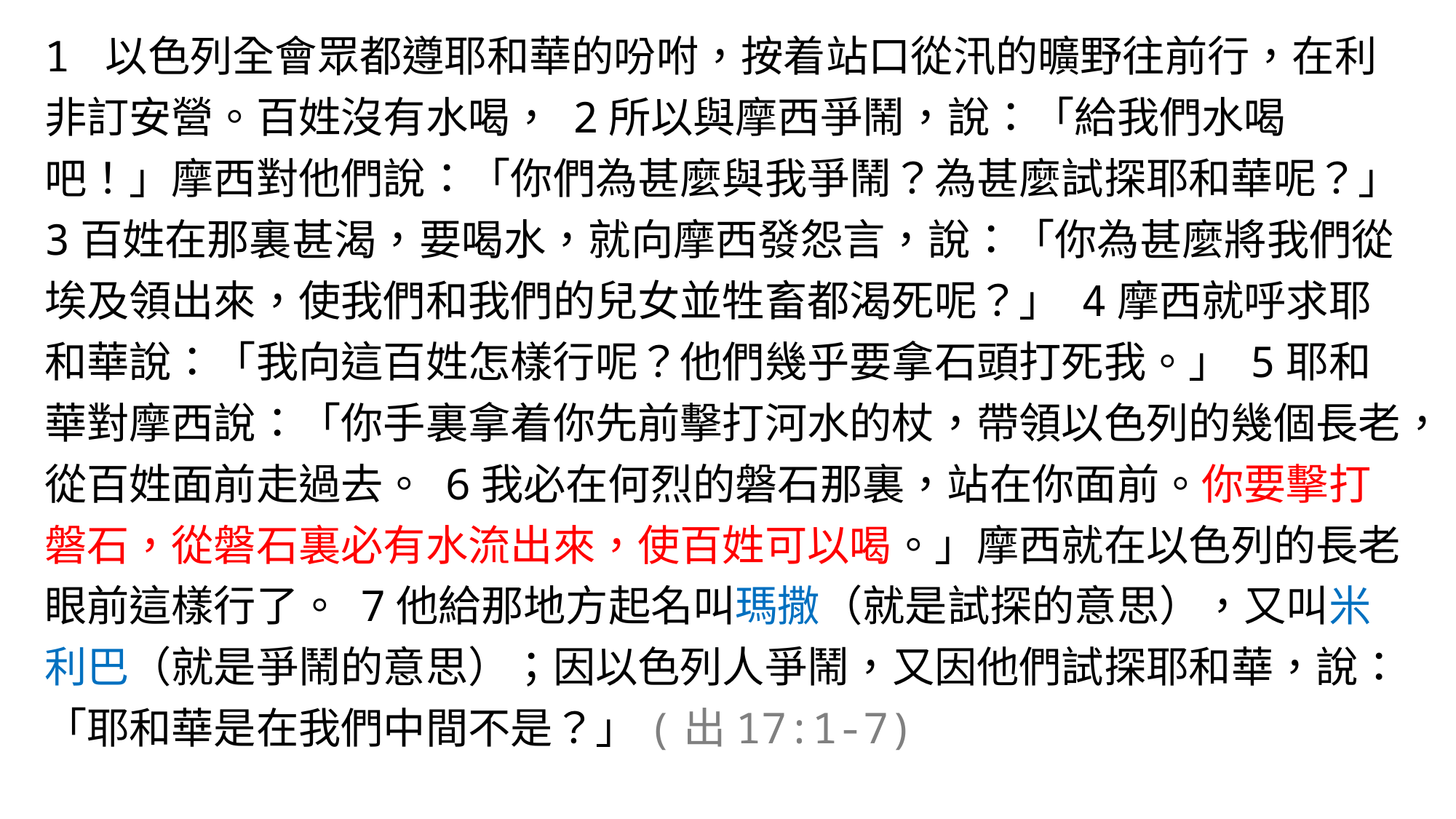

1 以色列全會眾都遵耶和華的吩咐，按着站口從汛的曠野往前行，在利非訂安營。百姓沒有水喝， 2所以與摩西爭鬧，說：「給我們水喝吧！」摩西對他們說：「你們為甚麼與我爭鬧？為甚麼試探耶和華呢？」 3百姓在那裏甚渴，要喝水，就向摩西發怨言，說：「你為甚麼將我們從埃及領出來，使我們和我們的兒女並牲畜都渴死呢？」 4摩西就呼求耶和華說：「我向這百姓怎樣行呢？他們幾乎要拿石頭打死我。」 5耶和華對摩西說：「你手裏拿着你先前擊打河水的杖，帶領以色列的幾個長老，從百姓面前走過去。 6我必在何烈的磐石那裏，站在你面前。你要擊打磐石，從磐石裏必有水流出來，使百姓可以喝。」摩西就在以色列的長老眼前這樣行了。 7他給那地方起名叫瑪撒（就是試探的意思），又叫米利巴（就是爭鬧的意思）；因以色列人爭鬧，又因他們試探耶和華，說：「耶和華是在我們中間不是？」(出17:1-7)